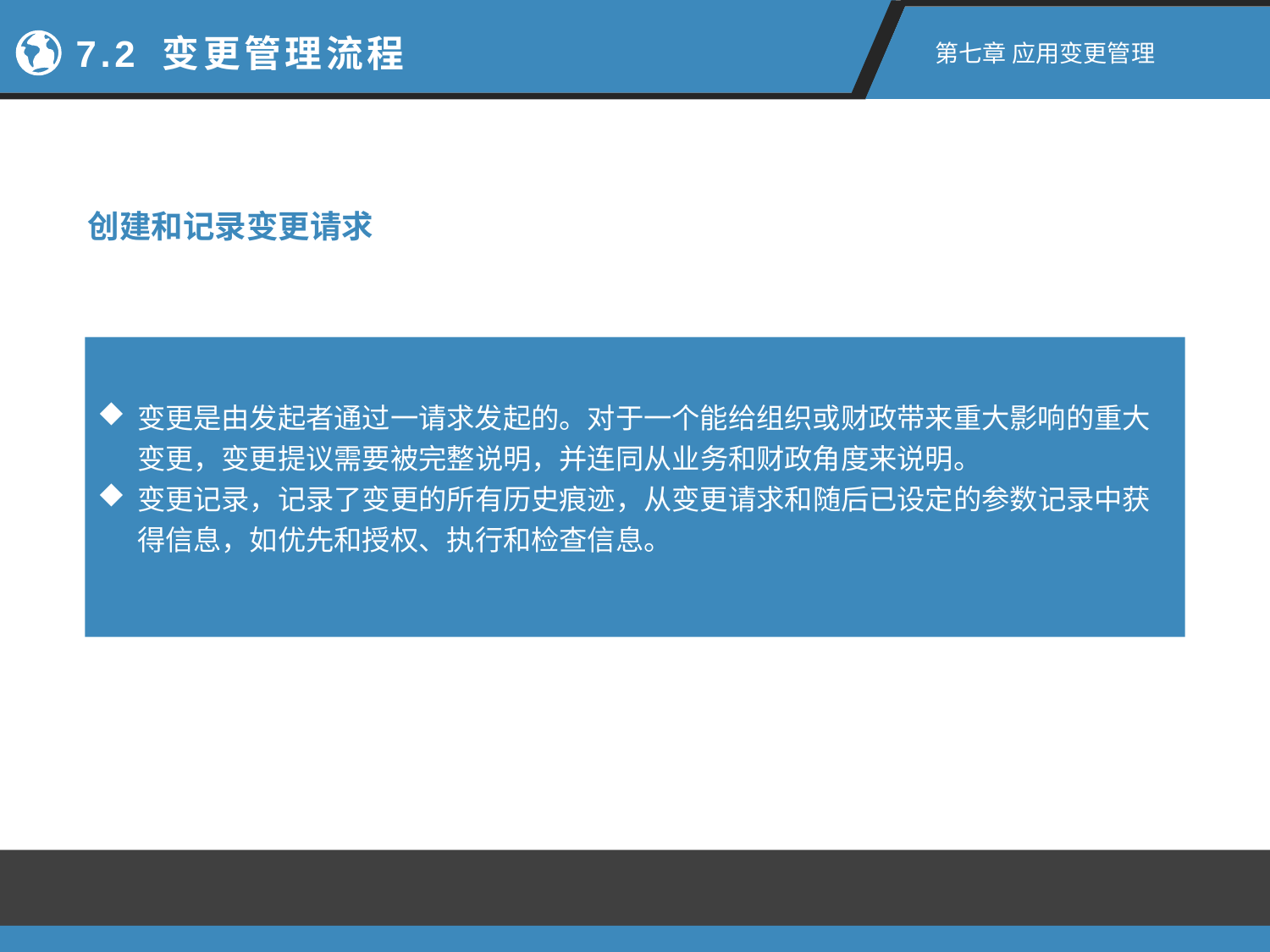

7.2 变更管理流程

第七章 应用变更管理
创建和记录变更请求
变更是由发起者通过一请求发起的。对于一个能给组织或财政带来重大影响的重大变更，变更提议需要被完整说明，并连同从业务和财政角度来说明。
变更记录，记录了变更的所有历史痕迹，从变更请求和随后已设定的参数记录中获得信息，如优先和授权、执行和检查信息。